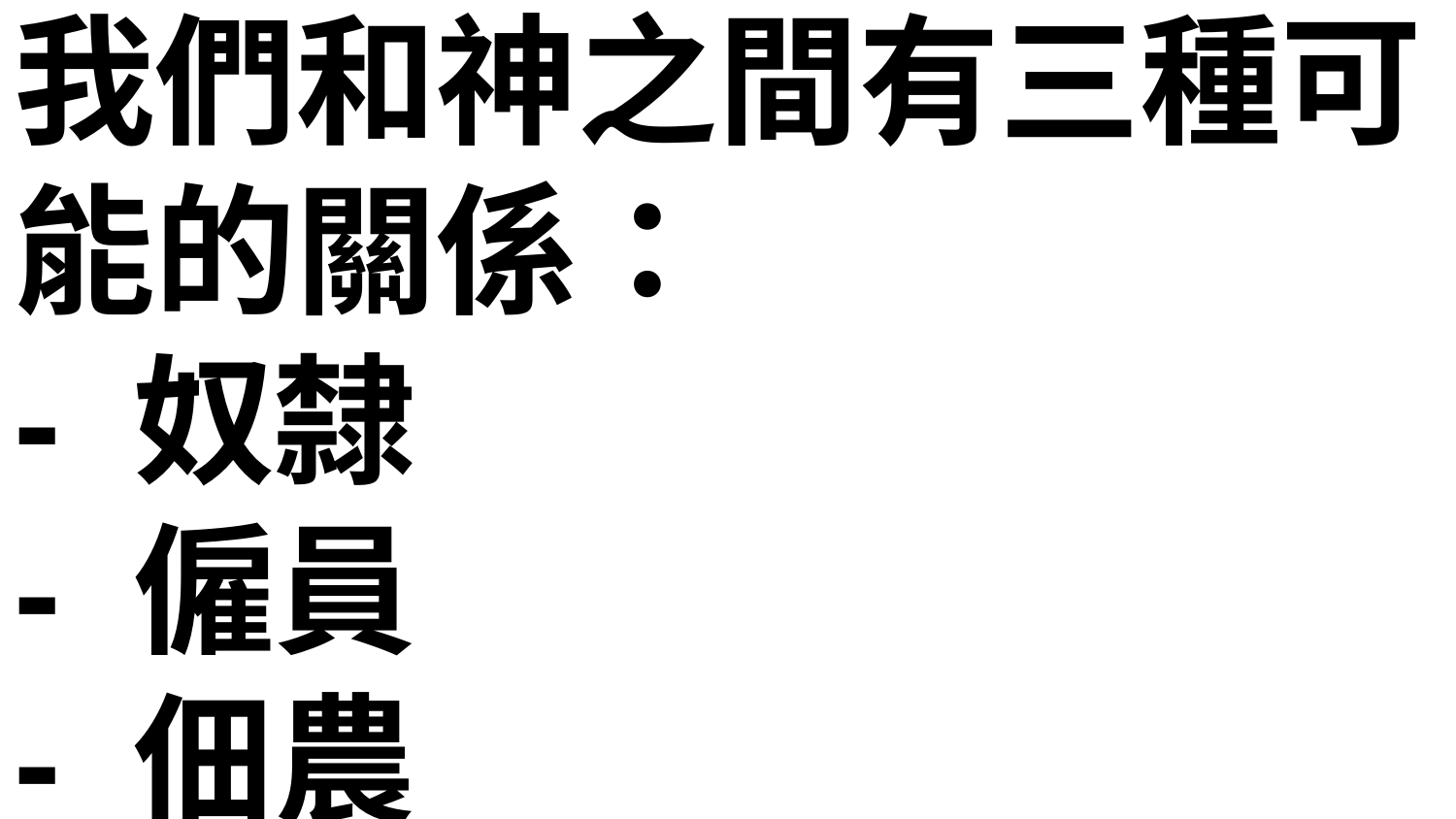

我們和神之間有三種可能的關係：
- 奴隸
- 僱員
- 佃農